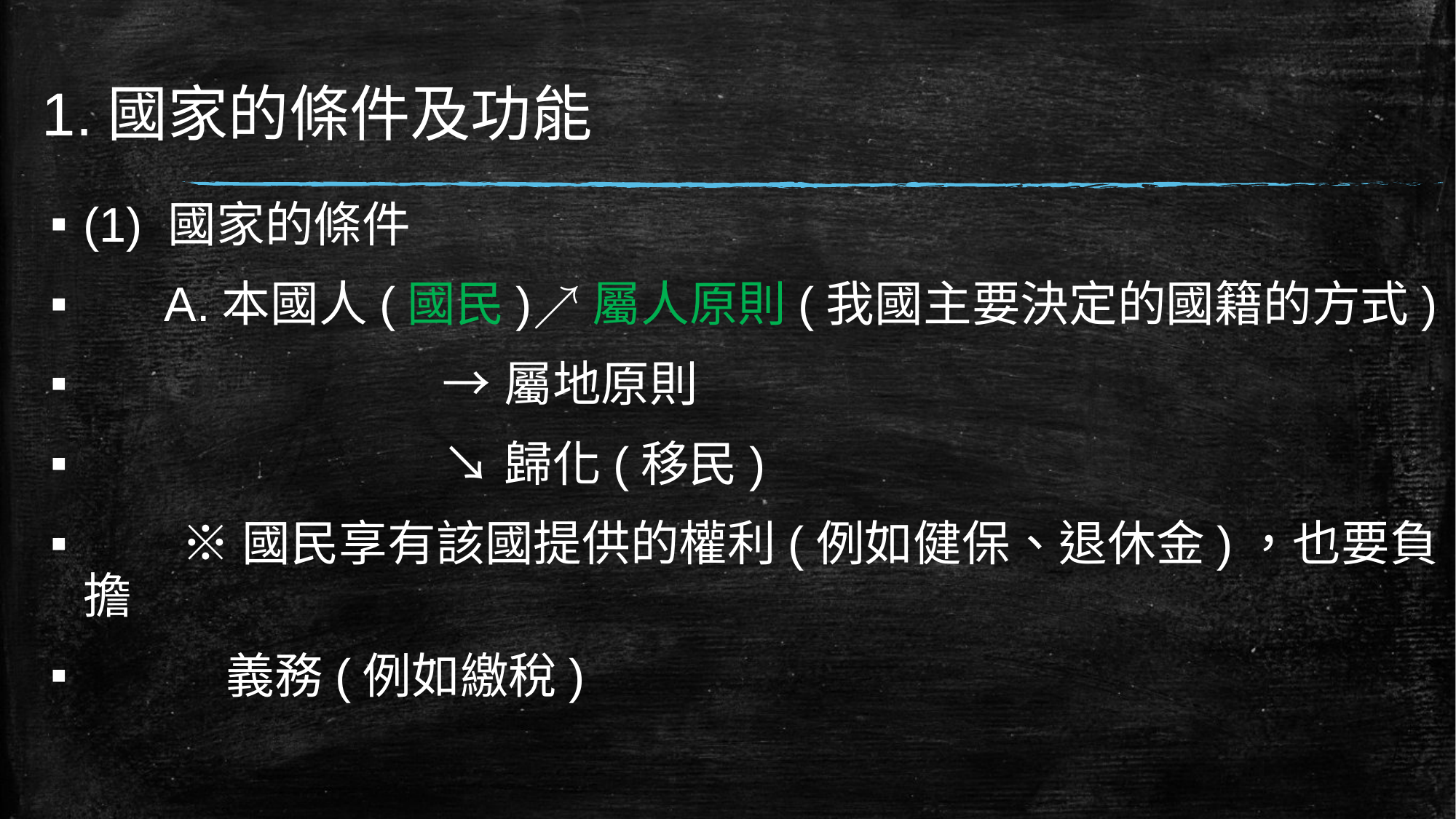

# 1.國家的條件及功能
(1) 國家的條件
      A.本國人(國民)↗屬人原則(我國主要決定的國籍的方式)
                                 →屬地原則
                                 ↘歸化(移民)
         ※國民享有該國提供的權利(例如健保、退休金)，也要負擔
            義務(例如繳稅)